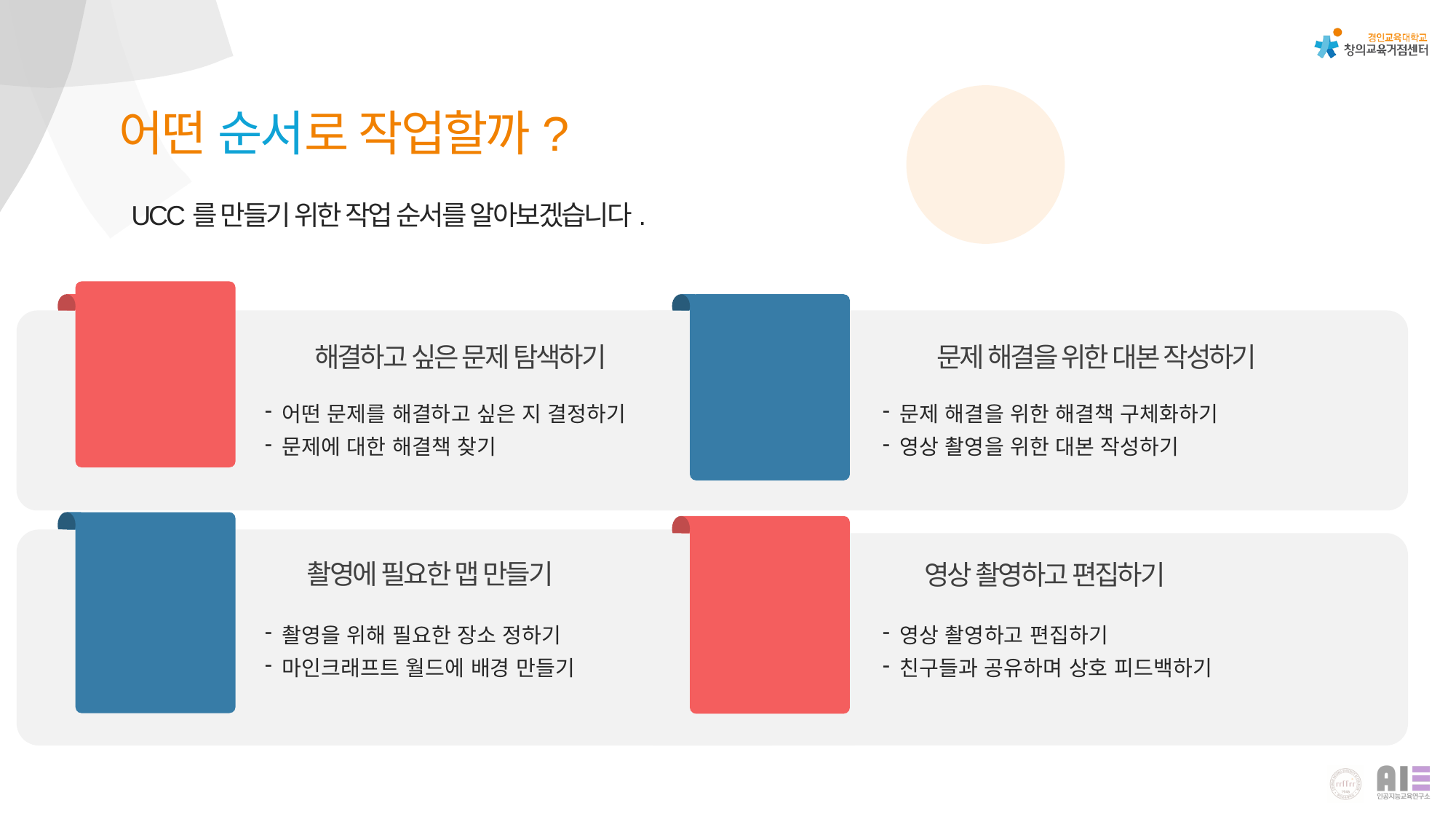

어떤 순서로 작업할까?
UCC를 만들기 위한 작업 순서를 알아보겠습니다.
01

해결하고 싶은 문제 탐색하기
어떤 문제를 해결하고 싶은 지 결정하기
문제에 대한 해결책 찾기

02

문제 해결을 위한 대본 작성하기
문제 해결을 위한 해결책 구체화하기
영상 촬영을 위한 대본 작성하기

03

촬영에 필요한 맵 만들기
촬영을 위해 필요한 장소 정하기
마인크래프트 월드에 배경 만들기

04

영상 촬영하고 편집하기
영상 촬영하고 편집하기
친구들과 공유하며 상호 피드백하기